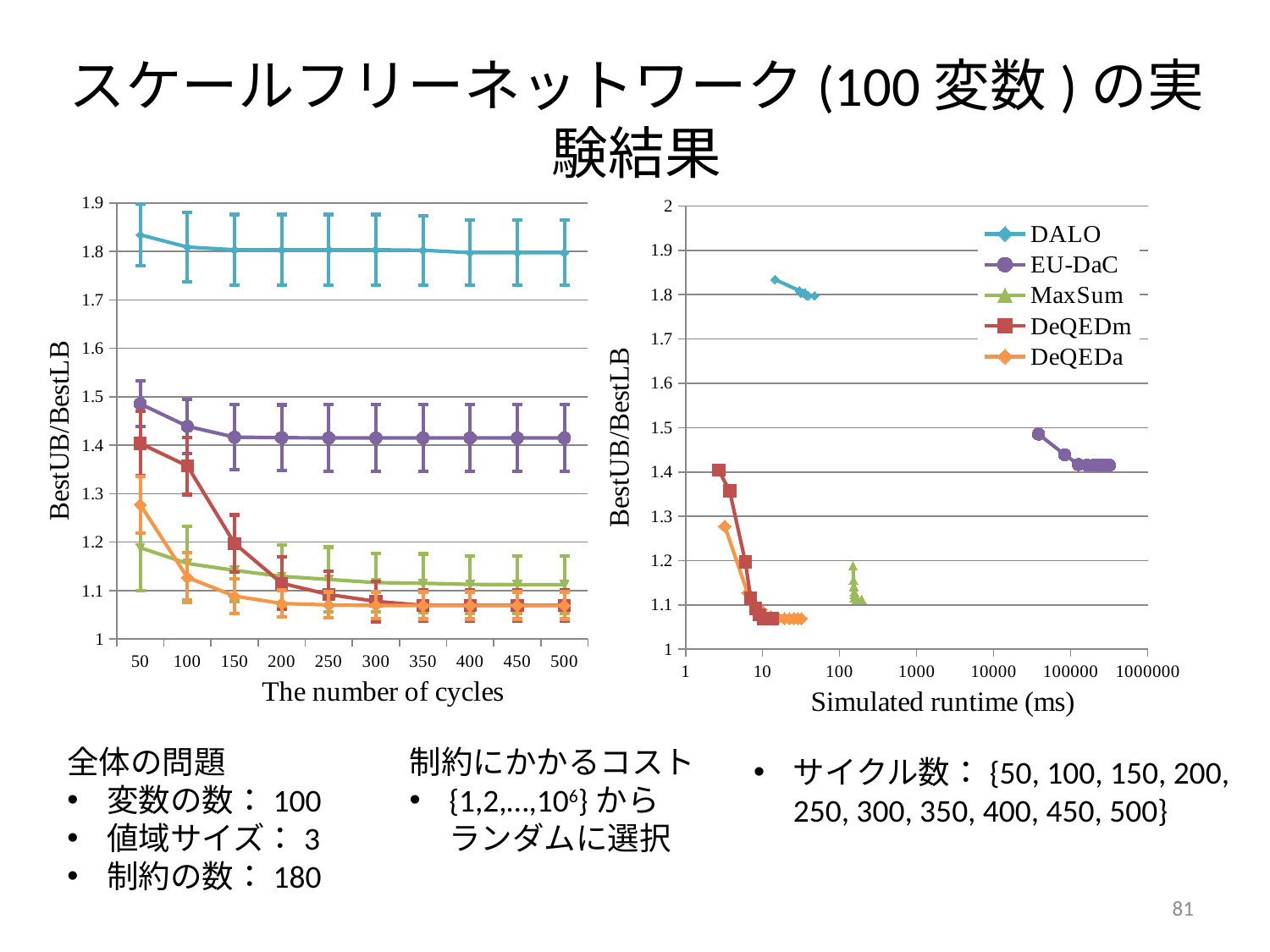

# スケールフリーネットワーク(100変数)の実験結果

### Chart

| Category | EU-DaC | DALO | MaxSum | DeQEDm | DeQEDa |
|---|---|---|---|---|---|
|  | 1.4854160729498838 | 1.8343439030957447 | 1.188620004677999 | 1.4038686941719918 | 1.2774867591363575 |
|  | 1.4390820554425379 | 1.8090693419429118 | 1.1561238242866725 | 1.3573424478458702 | 1.127098600948585 |
|  | 1.4168431084610433 | 1.8034304792570102 | 1.1418681238015442 | 1.1973506747689238 | 1.088783728076156 |
|  | 1.4155667250908457 | 1.8034304792570102 | 1.1293148550163126 | 1.115171902601576 | 1.073438122189744 |
|  | 1.415160082857746 | 1.8034304792570102 | 1.123045213751066 | 1.0919761726936912 | 1.070351816999244 |
|  | 1.415160082857746 | 1.8034304792570102 | 1.1165905119880841 | 1.077746502436246 | 1.0694763055908878 |
|  | 1.415160082857746 | 1.8024234891072564 | 1.115280840731484 | 1.0695390321596603 | 1.0692818476196118 |
|  | 1.415160082857746 | 1.7977192504289103 | 1.1127832928512187 | 1.0695390321596603 | 1.0692625450662319 |
|  | 1.415160082857746 | 1.7977192504289103 | 1.1123258535779104 | 1.0695390321596603 | 1.0692625450662319 |
|  | 1.415160082857746 | 1.7977192504289103 | 1.1123055551815297 | 1.0695390321596603 | 1.0692625450662319 |

### Chart

| Category | DALO | EU-DaC | MaxSum | DeQEDm | DeQEDa |
|---|---|---|---|---|---|
全体の問題
変数の数：100
値域サイズ：3
制約の数：180
制約にかかるコスト
{1,2,…,106}から
ランダムに選択
サイクル数：{50, 100, 150, 200,
250, 300, 350, 400, 450, 500}
81